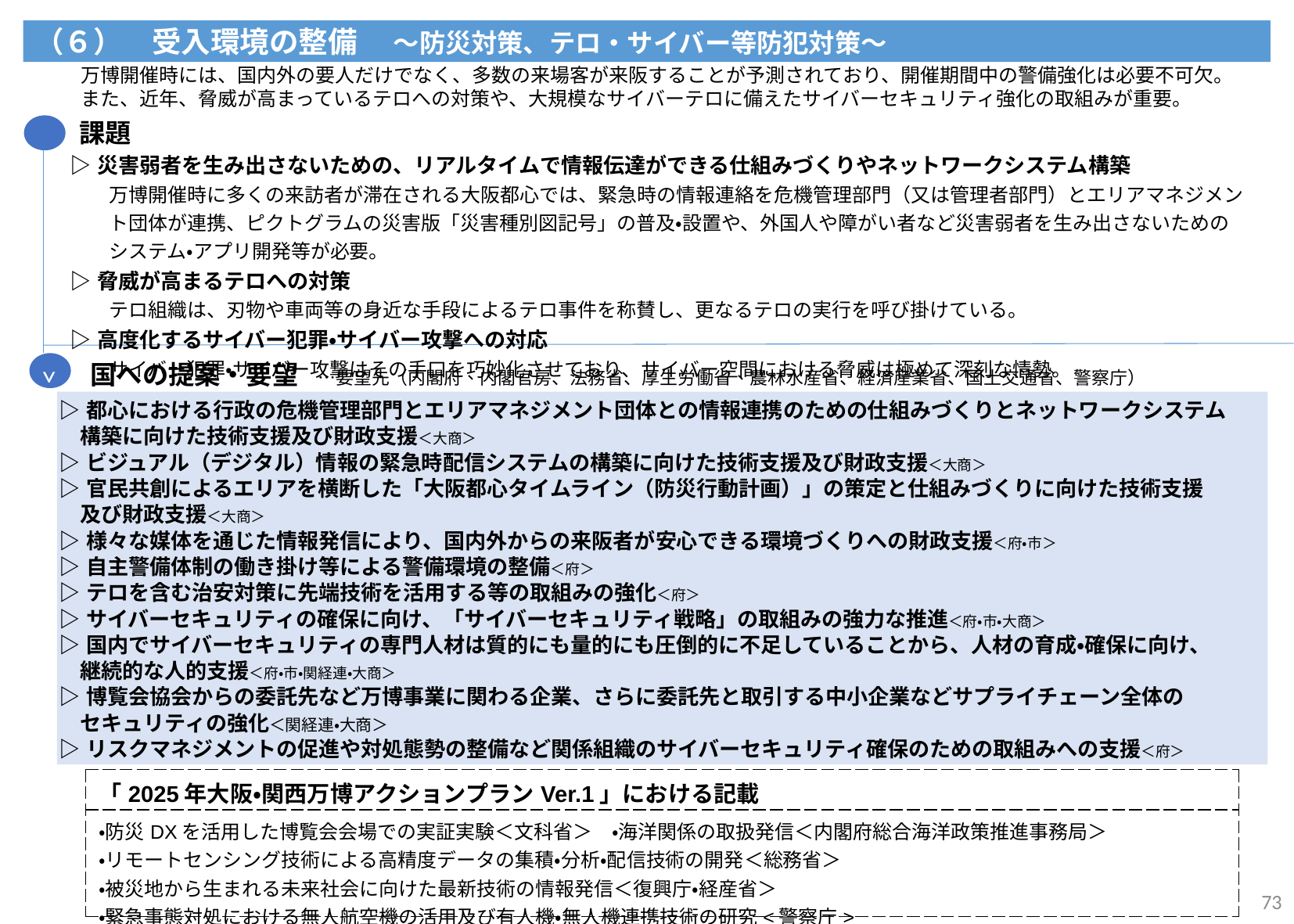

（６）　受入環境の整備　 ～防災対策、テロ・サイバー等防犯対策～
　万博開催時には、国内外の要人だけでなく、多数の来場客が来阪することが予測されており、開催期間中の警備強化は必要不可欠。
　また、近年、脅威が高まっているテロへの対策や、大規模なサイバーテロに備えたサイバーセキュリティ強化の取組みが重要。
課題

| ▷災害弱者を生み出さないための、リアルタイムで情報伝達ができる仕組みづくりやネットワークシステム構築 　　万博開催時に多くの来訪者が滞在される大阪都心では、緊急時の情報連絡を危機管理部門（又は管理者部門）とエリアマネジメン 　　ト団体が連携、ピクトグラムの災害版「災害種別図記号」の普及・設置や、外国人や障がい者など災害弱者を生み出さないための 　　システム・アプリ開発等が必要。 ▷脅威が高まるテロへの対策 　　テロ組織は、刃物や車両等の身近な手段によるテロ事件を称賛し、更なるテロの実行を呼び掛けている。 ▷高度化するサイバー犯罪・サイバー攻撃への対応 　　サイバー犯罪・サイバー攻撃はその手口を巧妙化させており、サイバー空間における脅威は極めて深刻な情勢。 |
| --- |
国への提案・要望　…要望先（内閣府、内閣官房、法務省、厚生労働省、農林水産省、経済産業省、国土交通省、警察庁）

>
| ▷都心における行政の危機管理部門とエリアマネジメント団体との情報連携のための仕組みづくりとネットワークシステム 　構築に向けた技術支援及び財政支援＜大商＞ ▷ビジュアル（デジタル）情報の緊急時配信システムの構築に向けた技術支援及び財政支援＜大商＞ ▷官民共創によるエリアを横断した「大阪都心タイムライン（防災行動計画）」の策定と仕組みづくりに向けた技術支援 　及び財政支援＜大商＞ ▷様々な媒体を通じた情報発信により、国内外からの来阪者が安心できる環境づくりへの財政支援＜府・市＞ ▷自主警備体制の働き掛け等による警備環境の整備＜府＞ ▷テロを含む治安対策に先端技術を活用する等の取組みの強化＜府＞ ▷サイバーセキュリティの確保に向け、「サイバーセキュリティ戦略」の取組みの強力な推進＜府・市・大商＞ ▷国内でサイバーセキュリティの専門人材は質的にも量的にも圧倒的に不足していることから、人材の育成・確保に向け、 　継続的な人的支援＜府・市・関経連・大商＞ ▷博覧会協会からの委託先など万博事業に関わる企業、さらに委託先と取引する中小企業などサプライチェーン全体の 　セキュリティの強化＜関経連・大商＞ ▷リスクマネジメントの促進や対処態勢の整備など関係組織のサイバーセキュリティ確保のための取組みへの支援＜府＞ |
| --- |

| 「2025年大阪・関西万博アクションプランVer.1」における記載 |
| --- |
| ・防災DXを活用した博覧会会場での実証実験＜文科省＞　・海洋関係の取扱発信＜内閣府総合海洋政策推進事務局＞ ・リモートセンシング技術による高精度データの集積・分析・配信技術の開発＜総務省＞　 ・被災地から生まれる未来社会に向けた最新技術の情報発信＜復興庁・経産省＞　 ・緊急事態対処における無人航空機の活用及び有人機・無人機連携技術の研究<警察庁> |

73